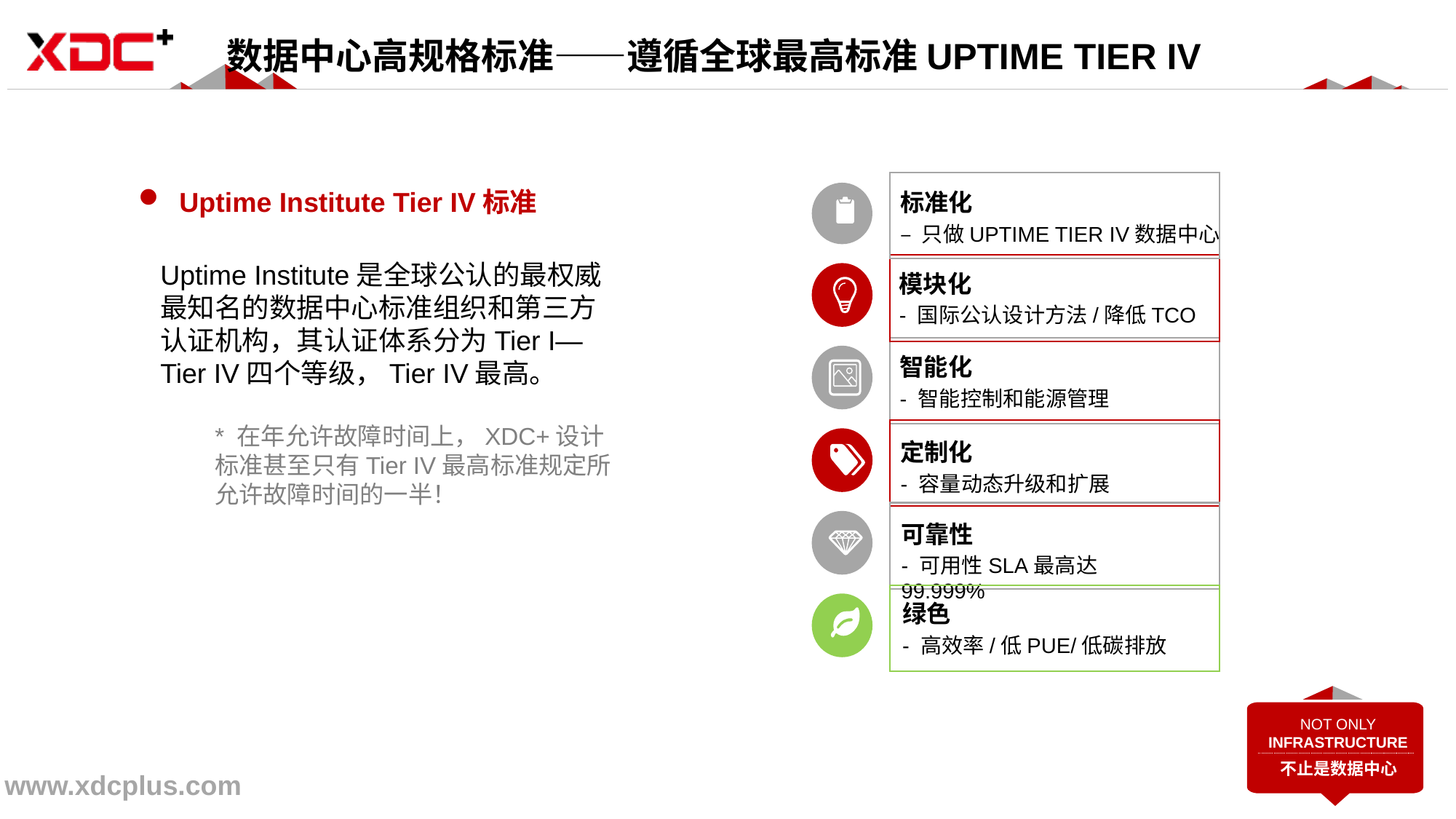

数据中心高规格标准——遵循全球最高标准Uptime Tier IV
Uptime Institute Tier IV标准

标准化
– 只做UPTIME TIER IV数据中心

模块化
- 国际公认设计方法/降低TCO

智能化
- 智能控制和能源管理

定制化
- 容量动态升级和扩展

可靠性
- 可用性SLA最高达99.999%

绿色
- 高效率/低PUE/低碳排放

Uptime Institute是全球公认的最权威最知名的数据中心标准组织和第三方认证机构，其认证体系分为Tier I—Tier IV四个等级，Tier IV最高。

* 在年允许故障时间上，XDC+设计标准甚至只有Tier IV最高标准规定所允许故障时间的一半！